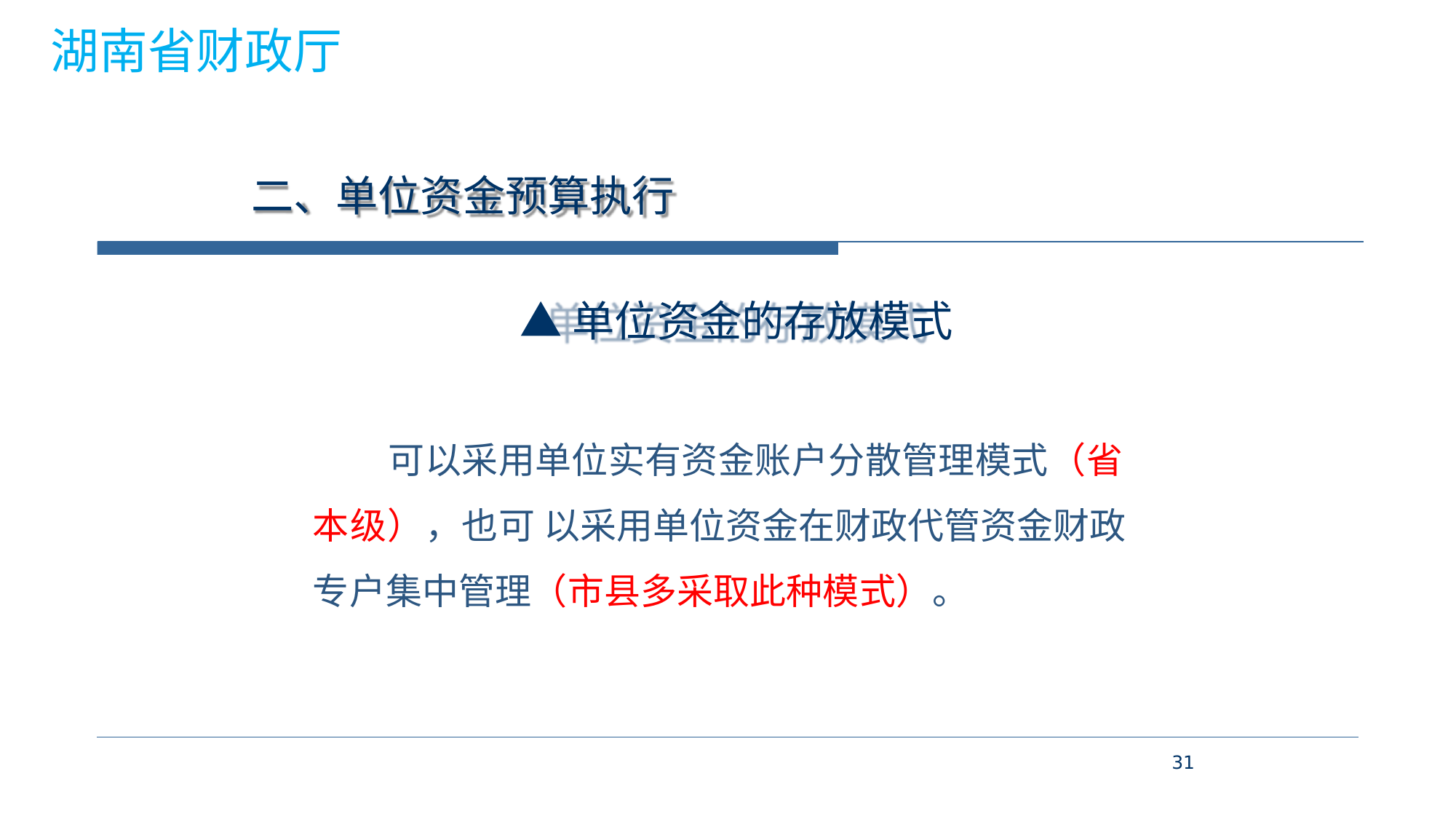

湖南省财政厅

# 二、单位资金预算执行

▲单位资金的存放模式

可以采用单位实有资金账户分散管理模式（省本级），也可 以采用单位资金在财政代管资金财政专户集中管理（市县多采取此种模式）。

31